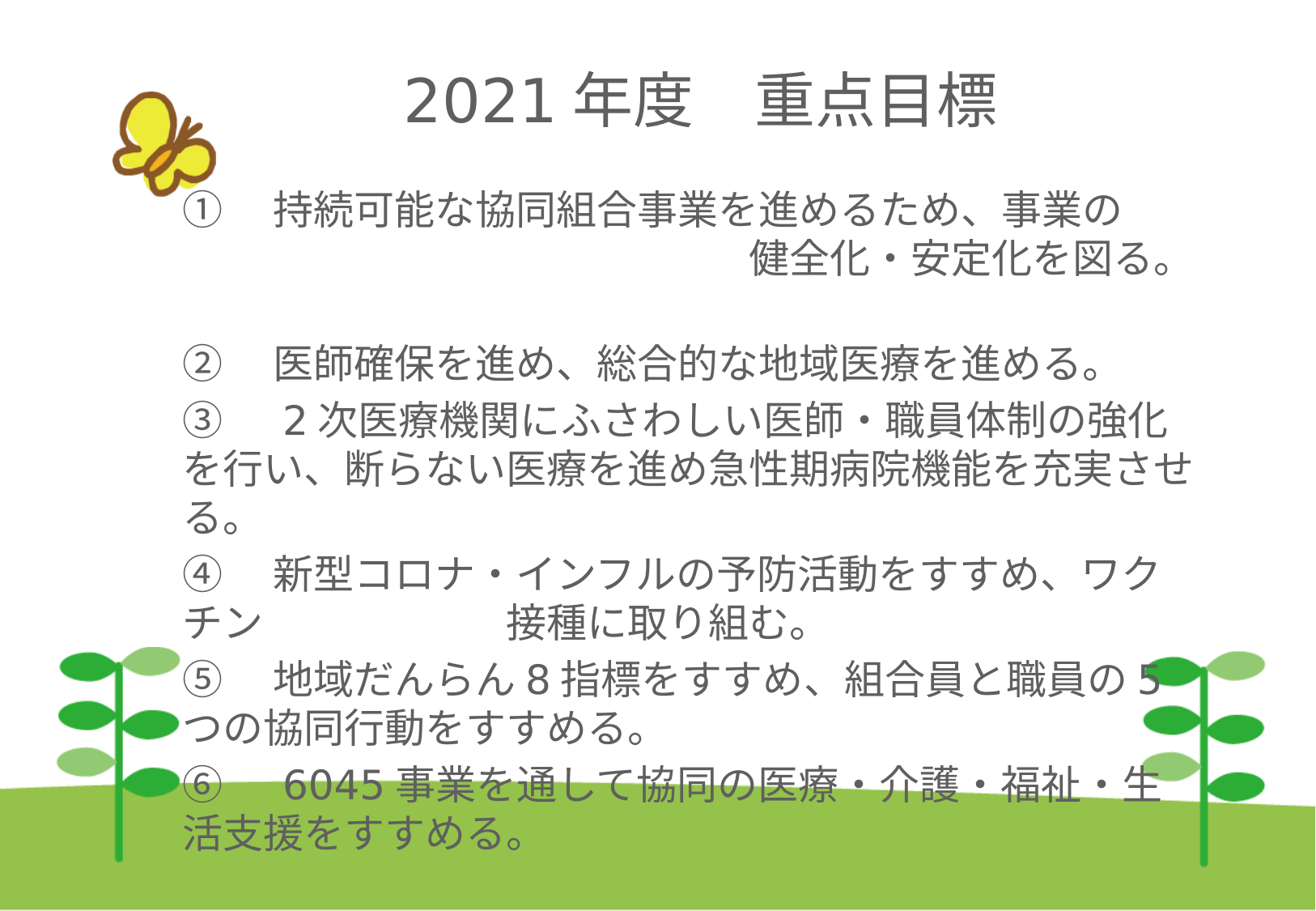

2021年度　重点目標
①　持続可能な協同組合事業を進めるため、事業の　　　　　　　　　　　　　　　健全化・安定化を図る。
②　医師確保を進め、総合的な地域医療を進める。
③　2次医療機関にふさわしい医師・職員体制の強化を行い、断らない医療を進め急性期病院機能を充実させる。
④　新型コロナ・インフルの予防活動をすすめ、ワクチン　　　　　　接種に取り組む。
⑤　地域だんらん8指標をすすめ、組合員と職員の5つの協同行動をすすめる。
⑥　6045事業を通して協同の医療・介護・福祉・生活支援をすすめる。